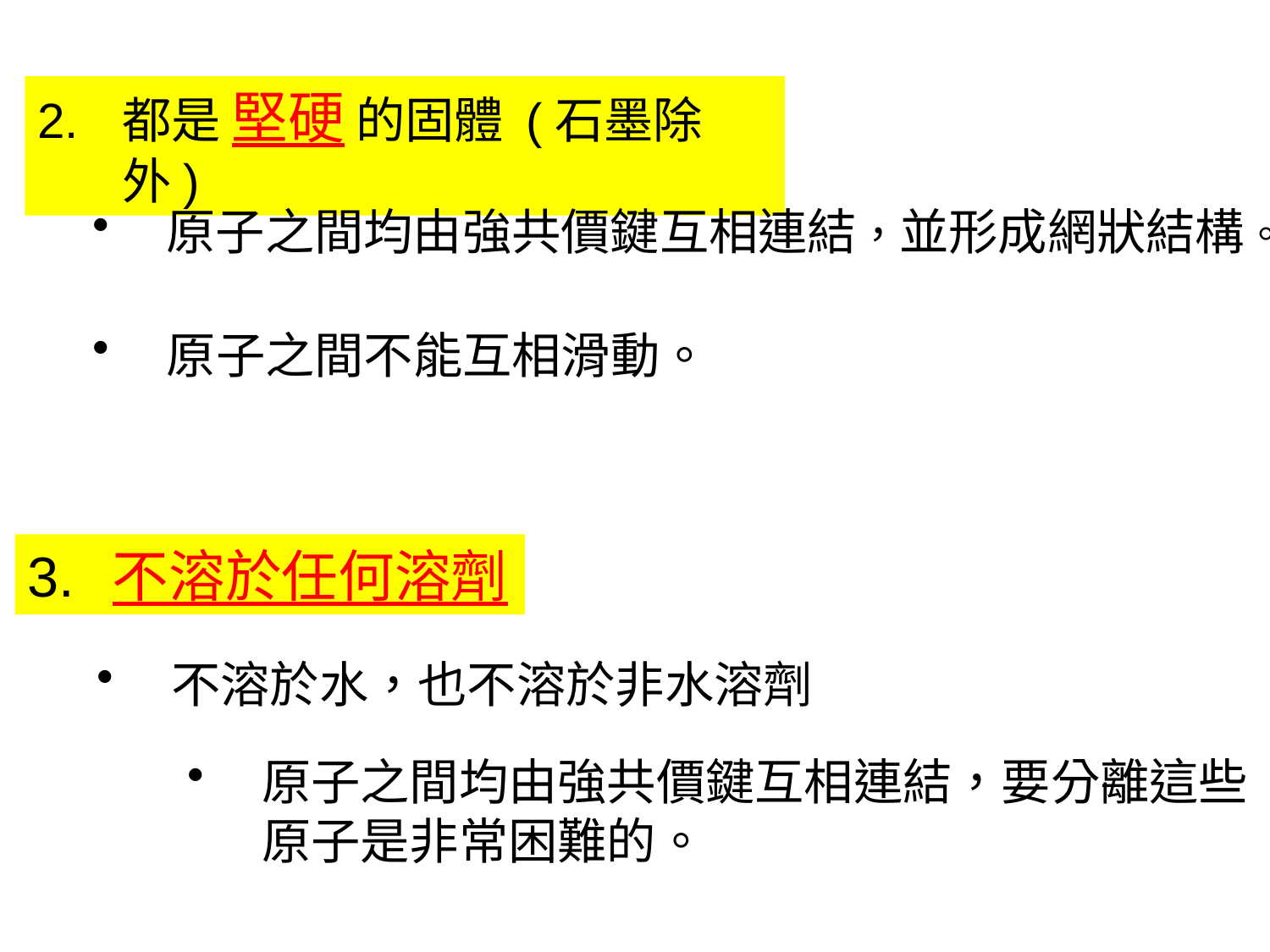

都是 堅硬 的固體 (石墨除外)
原子之間均由強共價鍵互相連結，並形成網狀結構。
原子之間不能互相滑動。
不溶於任何溶劑
不溶於水，也不溶於非水溶劑
原子之間均由強共價鍵互相連結，要分離這些原子是非常困難的。